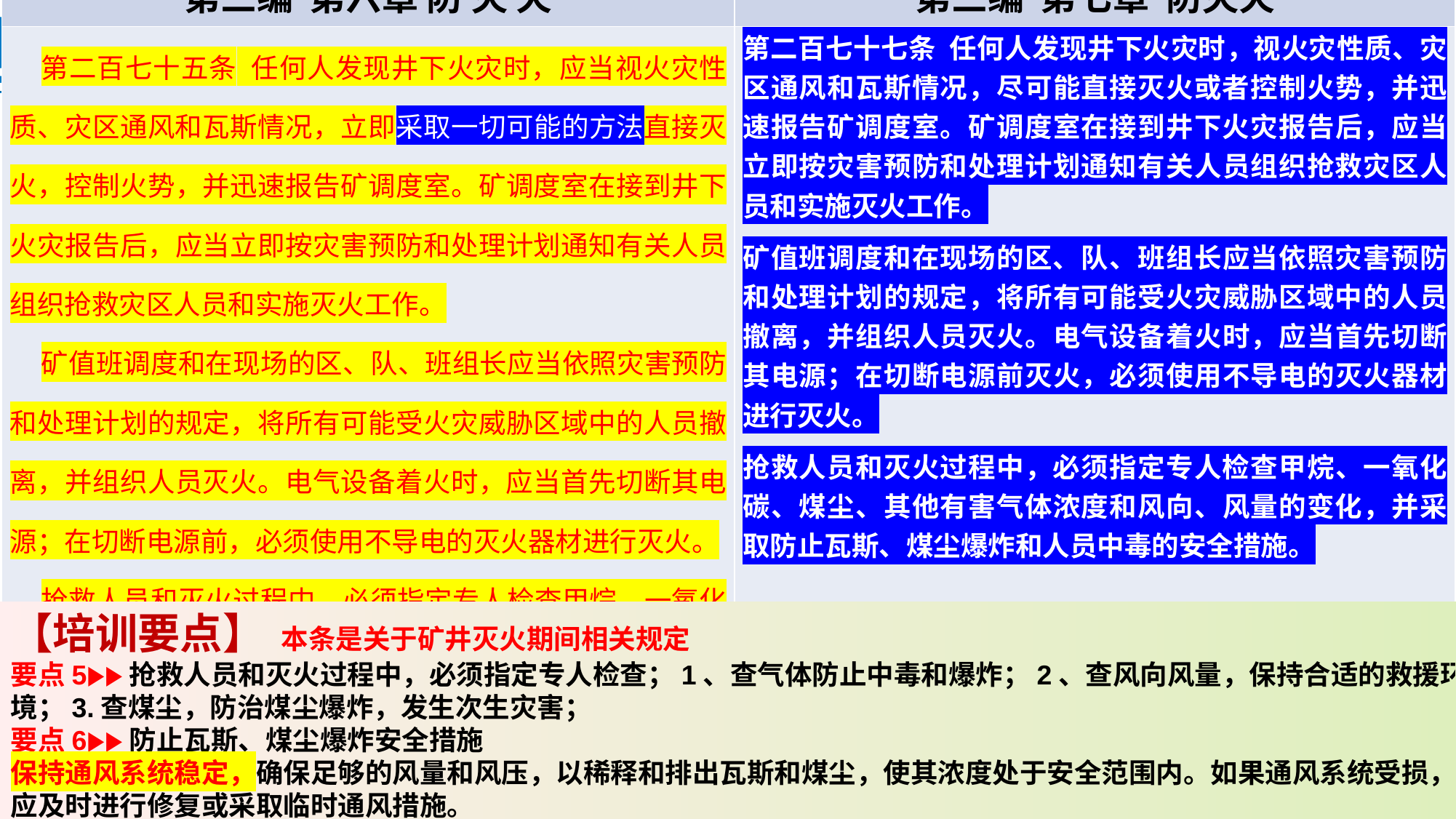

| 《煤矿安全规程》（2022版） | 《煤矿安全规程》（2025版） |
| --- | --- |
| 第三编 第六章 防 灭 火 | 第三编 第七章 防灭火 |
| 第二百七十五条 任何人发现井下火灾时，应当视火灾性质、灾区通风和瓦斯情况，立即采取一切可能的方法直接灭火，控制火势，并迅速报告矿调度室。矿调度室在接到井下火灾报告后，应当立即按灾害预防和处理计划通知有关人员组织抢救灾区人员和实施灭火工作。 矿值班调度和在现场的区、队、班组长应当依照灾害预防和处理计划的规定，将所有可能受火灾威胁区域中的人员撤离，并组织人员灭火。电气设备着火时，应当首先切断其电源；在切断电源前，必须使用不导电的灭火器材进行灭火。 抢救人员和灭火过程中，必须指定专人检查甲烷、一氧化碳、煤尘、其他有害气体浓度和风向、风量的变化，并采取防止瓦斯、煤尘爆炸和人员中毒的安全措施。 | 第二百七十七条 任何人发现井下火灾时，视火灾性质、灾区通风和瓦斯情况，尽可能直接灭火或者控制火势，并迅速报告矿调度室。矿调度室在接到井下火灾报告后，应当立即按灾害预防和处理计划通知有关人员组织抢救灾区人员和实施灭火工作。 矿值班调度和在现场的区、队、班组长应当依照灾害预防和处理计划的规定，将所有可能受火灾威胁区域中的人员撤离，并组织人员灭火。电气设备着火时，应当首先切断其电源；在切断电源前灭火，必须使用不导电的灭火器材进行灭火。 抢救人员和灭火过程中，必须指定专人检查甲烷、一氧化碳、煤尘、其他有害气体浓度和风向、风量的变化，并采取防止瓦斯、煤尘爆炸和人员中毒的安全措施。 |
【培训要点】  本条是关于矿井灭火期间相关规定
要点5▶▶抢救人员和灭火过程中，必须指定专人检查；1、查气体防止中毒和爆炸；2、查风向风量，保持合适的救援环境；3.查煤尘，防治煤尘爆炸，发生次生灾害；
要点6▶▶防止瓦斯、煤尘爆炸安全措施
保持通风系统稳定，确保足够的风量和风压，以稀释和排出瓦斯和煤尘，使其浓度处于安全范围内。如果通风系统受损，应及时进行修复或采取临时通风措施。
严禁在灾区内产生明火、电火花等火源。救援人员要使用符合安全要求的防爆设备和工具，避免因设备故障或操作不当产生火花。
当甲烷浓度达到 1.5% 及以上时，必须立即停止作业，撤出人员，并采取措施进行处理。如果甲烷浓度持续上升，要根据具体情况，可能需要采取封闭火区等措施来防止爆炸。
对于煤尘，要定期对巷道进行洒水降尘，减少煤尘的堆积。在救援过程中，避免不必要的扬尘操作，防止煤尘飞扬达到爆炸浓度。